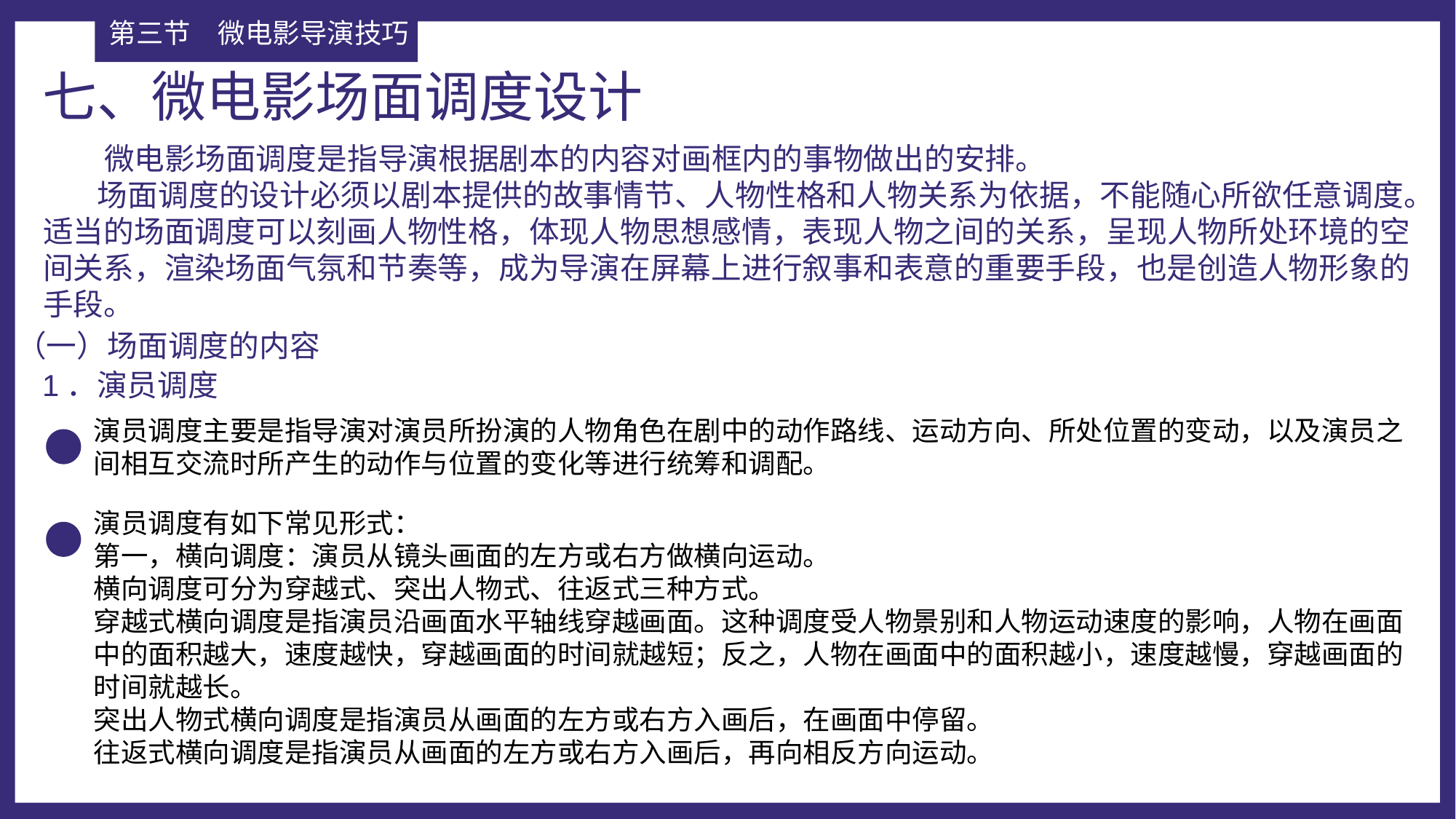

第三节	微电影导演技巧
七、微电影场面调度设计
        微电影场面调度是指导演根据剧本的内容对画框内的事物做出的安排。
       场面调度的设计必须以剧本提供的故事情节、人物性格和人物关系为依据，不能随心所欲任意调度。适当的场面调度可以刻画人物性格，体现人物思想感情，表现人物之间的关系，呈现人物所处环境的空间关系，渲染场面气氛和节奏等，成为导演在屏幕上进行叙事和表意的重要手段，也是创造人物形象的手段。
（一）场面调度的内容
1．演员调度
演员调度主要是指导演对演员所扮演的人物角色在剧中的动作路线、运动方向、所处位置的变动，以及演员之间相互交流时所产生的动作与位置的变化等进行统筹和调配。

演员调度有如下常见形式：
第一，横向调度：演员从镜头画面的左方或右方做横向运动。
横向调度可分为穿越式、突出人物式、往返式三种方式。
穿越式横向调度是指演员沿画面水平轴线穿越画面。这种调度受人物景别和人物运动速度的影响，人物在画面中的面积越大，速度越快，穿越画面的时间就越短；反之，人物在画面中的面积越小，速度越慢，穿越画面的时间就越长。
突出人物式横向调度是指演员从画面的左方或右方入画后，在画面中停留。
往返式横向调度是指演员从画面的左方或右方入画后，再向相反方向运动。